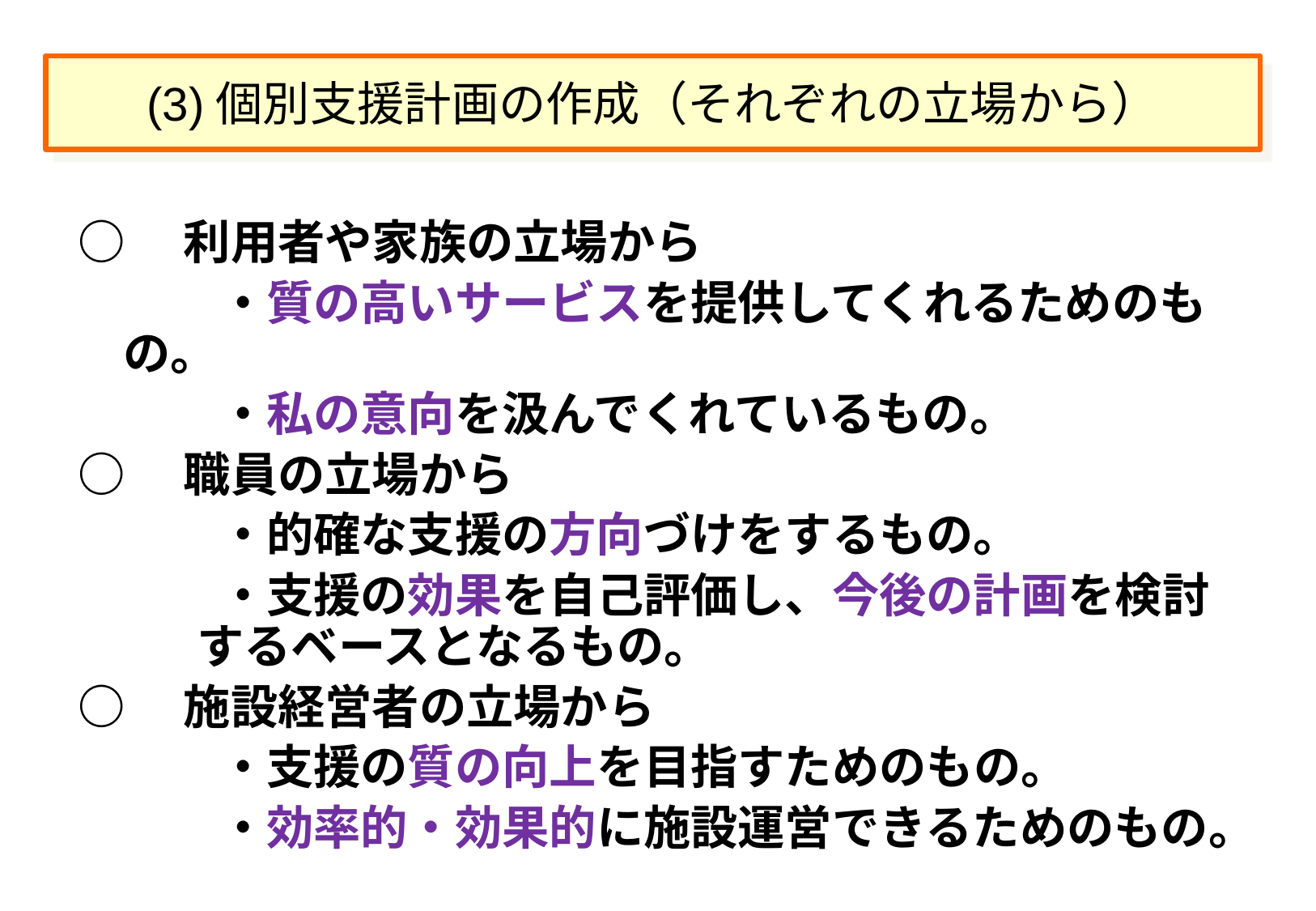

# (3)個別支援計画の作成（それぞれの立場から）
○　利用者や家族の立場から
　　　・質の高いサービスを提供してくれるためのもの。
　　　・私の意向を汲んでくれているもの。
○　職員の立場から
　　　・的確な支援の方向づけをするもの。
　　　・支援の効果を自己評価し、今後の計画を検討するベースとなるもの。
○　施設経営者の立場から
　　　・支援の質の向上を目指すためのもの。
　　　・効率的・効果的に施設運営できるためのもの。